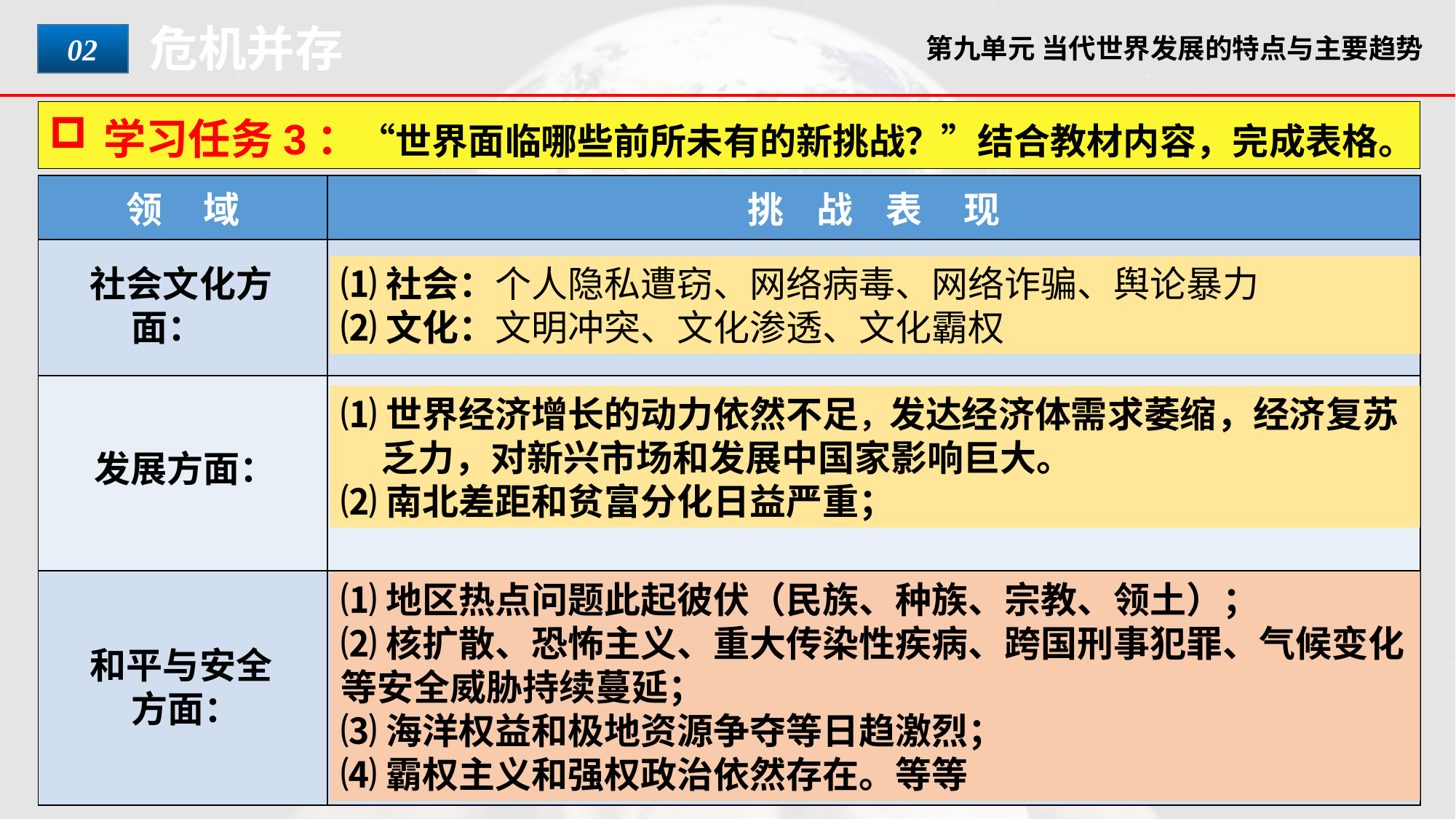

危机并存
02
第九单元 当代世界发展的特点与主要趋势
学习任务3：“世界面临哪些前所未有的新挑战？”结合教材内容，完成表格。
| 领 域 | 挑 战 表 现 |
| --- | --- |
|  |  |
|  |  |
|  |  |
⑴社会：个人隐私遭窃、网络病毒、网络诈骗、舆论暴力
⑵文化：文明冲突、文化渗透、文化霸权
社会文化方面：
⑴世界经济增长的动力依然不足，发达经济体需求萎缩，经济复苏乏力，对新兴市场和发展中国家影响巨大。
⑵南北差距和贫富分化日益严重；
发展方面：
⑴地区热点问题此起彼伏（民族、种族、宗教、领土）；
⑵核扩散、恐怖主义、重大传染性疾病、跨国刑事犯罪、气候变化等安全威胁持续蔓延；
⑶海洋权益和极地资源争夺等日趋激烈；
⑷霸权主义和强权政治依然存在。等等
和平与安全方面：